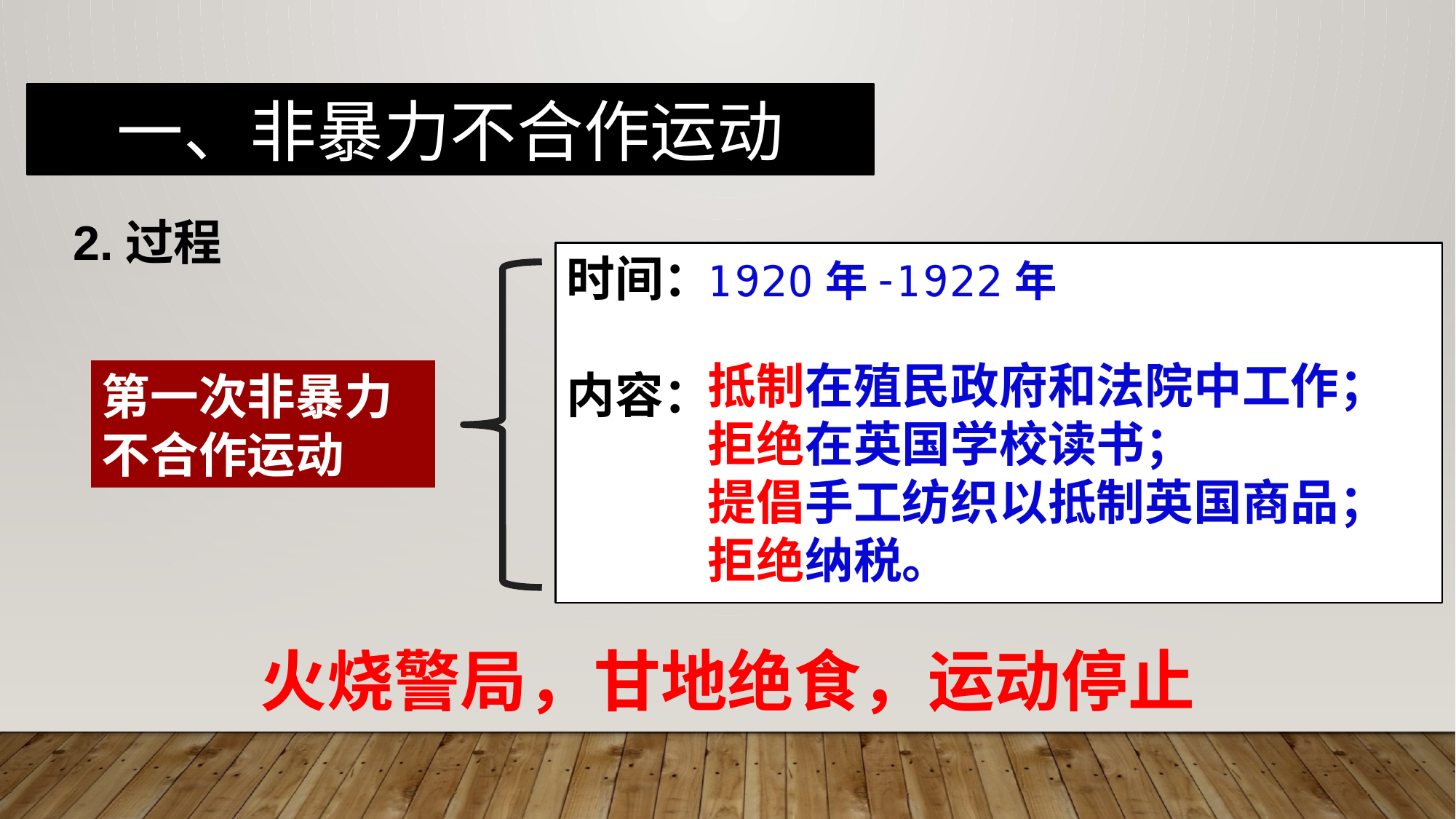

一、非暴力不合作运动
2.过程
时间：

内容：

1920年-1922年

抵制在殖民政府和法院中工作；
拒绝在英国学校读书；
提倡手工纺织以抵制英国商品；
拒绝纳税。
第一次非暴力
不合作运动
火烧警局，甘地绝食，运动停止